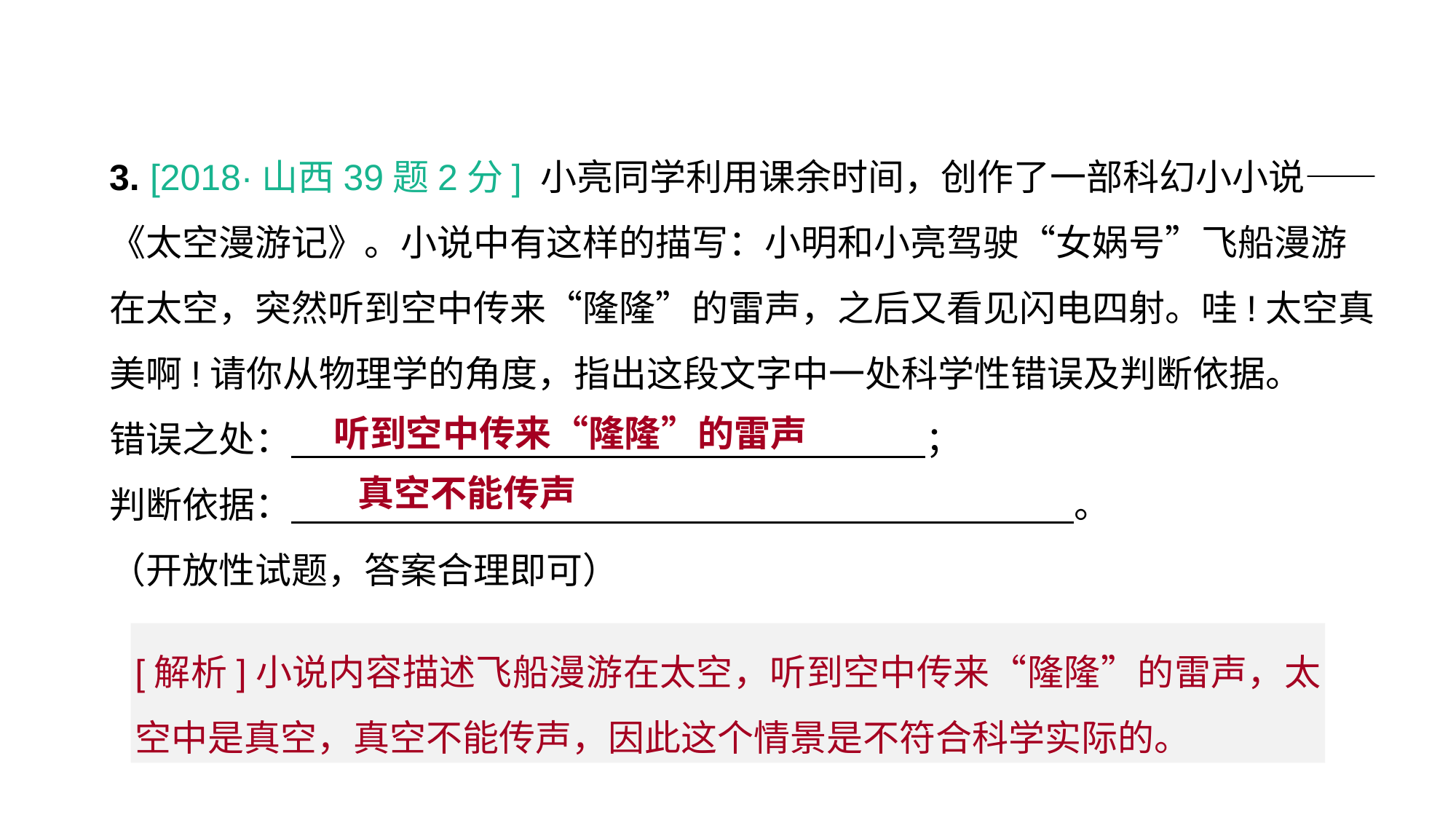

3. [2018·山西39题2分] 小亮同学利用课余时间，创作了一部科幻小小说——《太空漫游记》。小说中有这样的描写：小明和小亮驾驶“女娲号”飞船漫游
在太空，突然听到空中传来“隆隆”的雷声，之后又看见闪电四射。哇!太空真
美啊!请你从物理学的角度，指出这段文字中一处科学性错误及判断依据。
错误之处：　                                                                         ；
判断依据：　 　 　 　 　 　 　 　 　 　 　 　 　 　 　 　    　 。
（开放性试题，答案合理即可）
真题回顾 把握考向
听到空中传来“隆隆”的雷声
真空不能传声
[解析]小说内容描述飞船漫游在太空，听到空中传来“隆隆”的雷声，太空中是真空，真空不能传声，因此这个情景是不符合科学实际的。